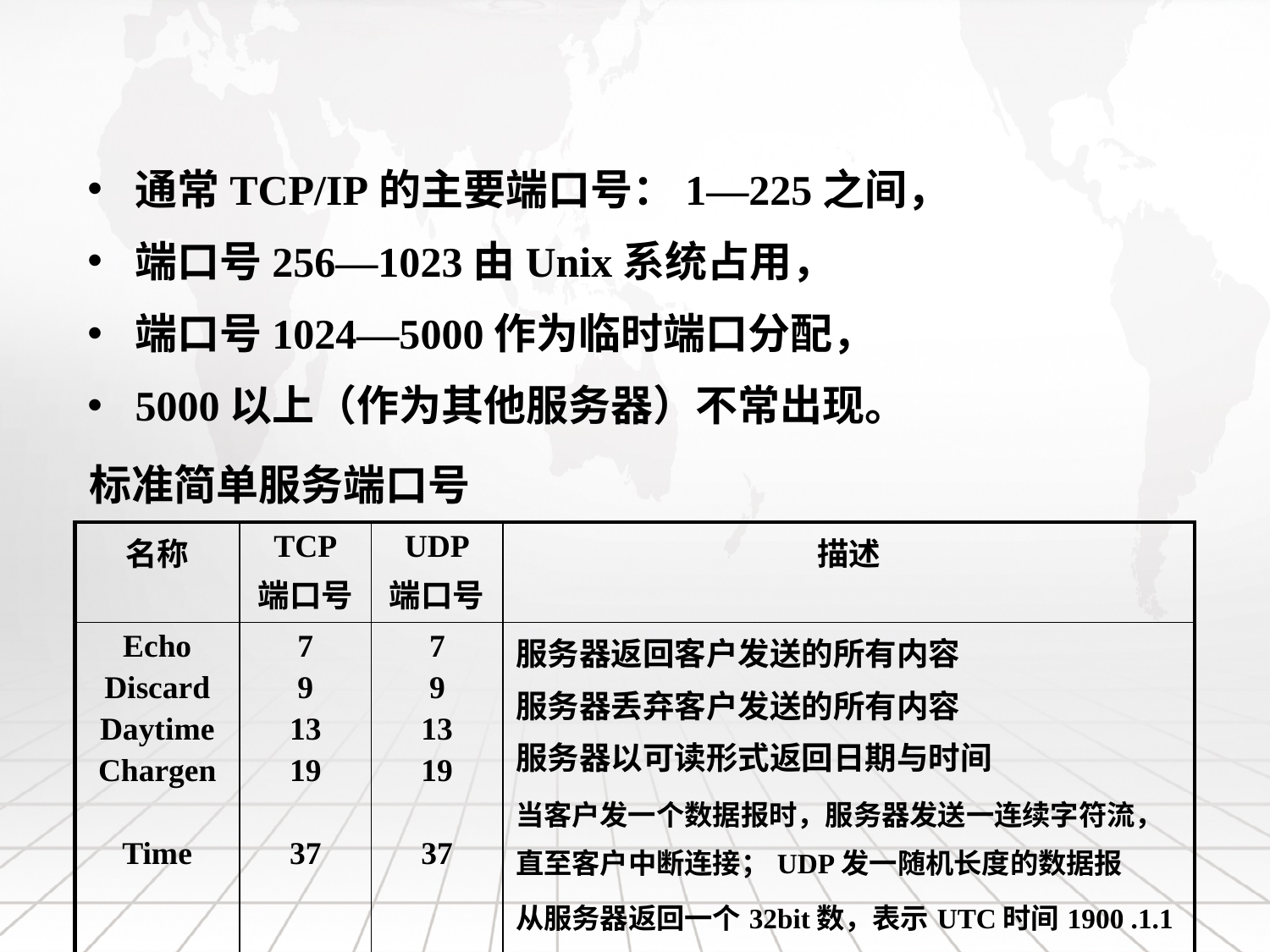

通常TCP/IP的主要端口号：1—225之间，
端口号256—1023由Unix系统占用，
端口号1024—5000作为临时端口分配，
5000以上（作为其他服务器）不常出现。
标准简单服务端口号
| 名称 | TCP 端口号 | UDP 端口号 | 描述 |
| --- | --- | --- | --- |
| Echo Discard Daytime Chargen Time | 7 9 13 19 37 | 7 9 13 19 37 | 服务器返回客户发送的所有内容 服务器丢弃客户发送的所有内容 服务器以可读形式返回日期与时间 当客户发一个数据报时，服务器发送一连续字符流，直至客户中断连接；UDP发一随机长度的数据报 从服务器返回一个32bit数，表示UTC时间1900 .1.1午夜至今的秒数 |